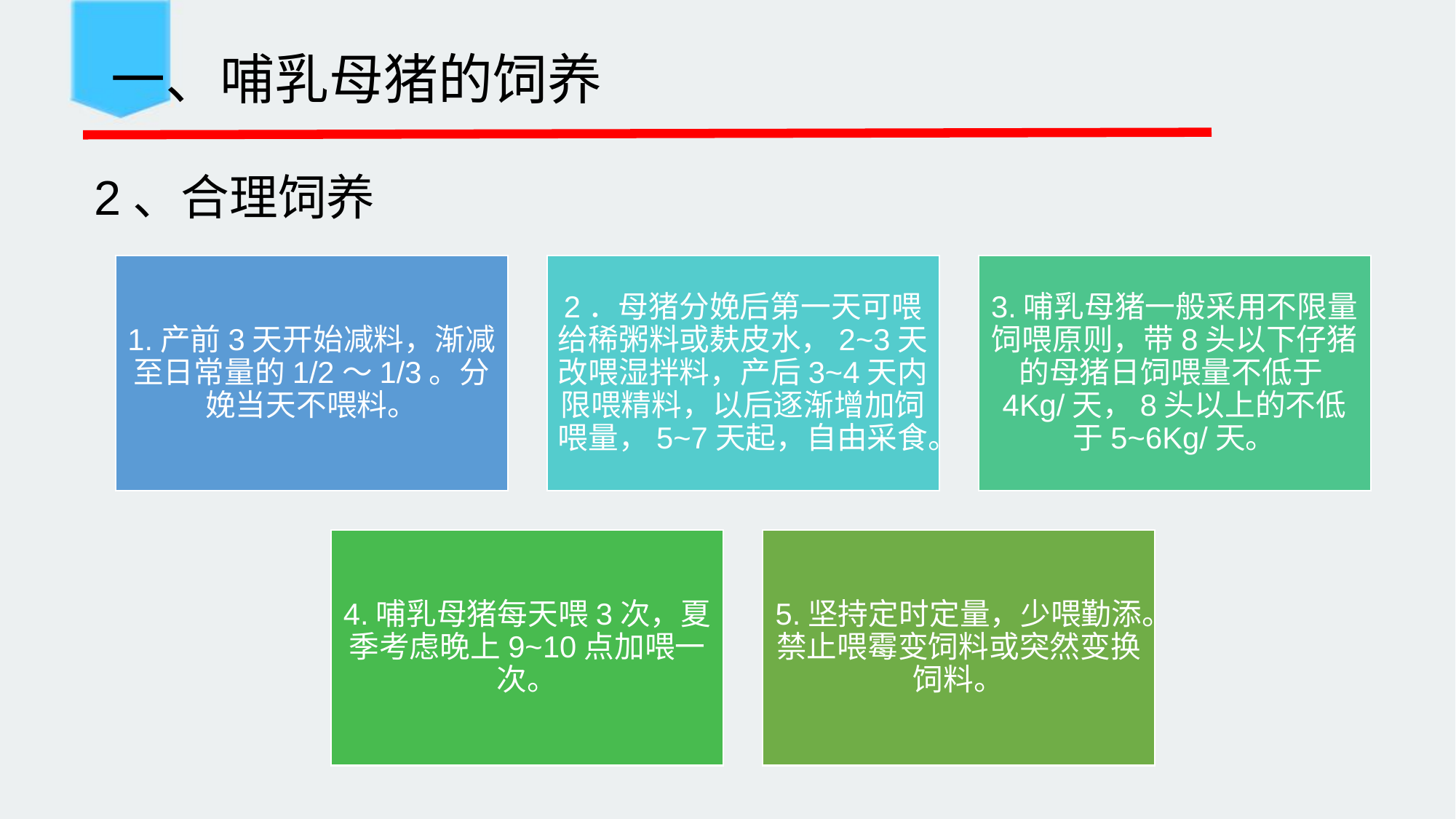

一、哺乳母猪的饲养
# 2、合理饲养
1.产前3天开始减料，渐减至日常量的1/2～1/3。分娩当天不喂料。
2．母猪分娩后第一天可喂给稀粥料或麸皮水，2~3天改喂湿拌料，产后3~4天内限喂精料，以后逐渐增加饲喂量，5~7天起，自由采食。
3.哺乳母猪一般采用不限量饲喂原则，带8头以下仔猪的母猪日饲喂量不低于4Kg/天，8头以上的不低于5~6Kg/天。
4.哺乳母猪每天喂3次，夏季考虑晚上9~10点加喂一次。
5.坚持定时定量，少喂勤添。禁止喂霉变饲料或突然变换饲料。